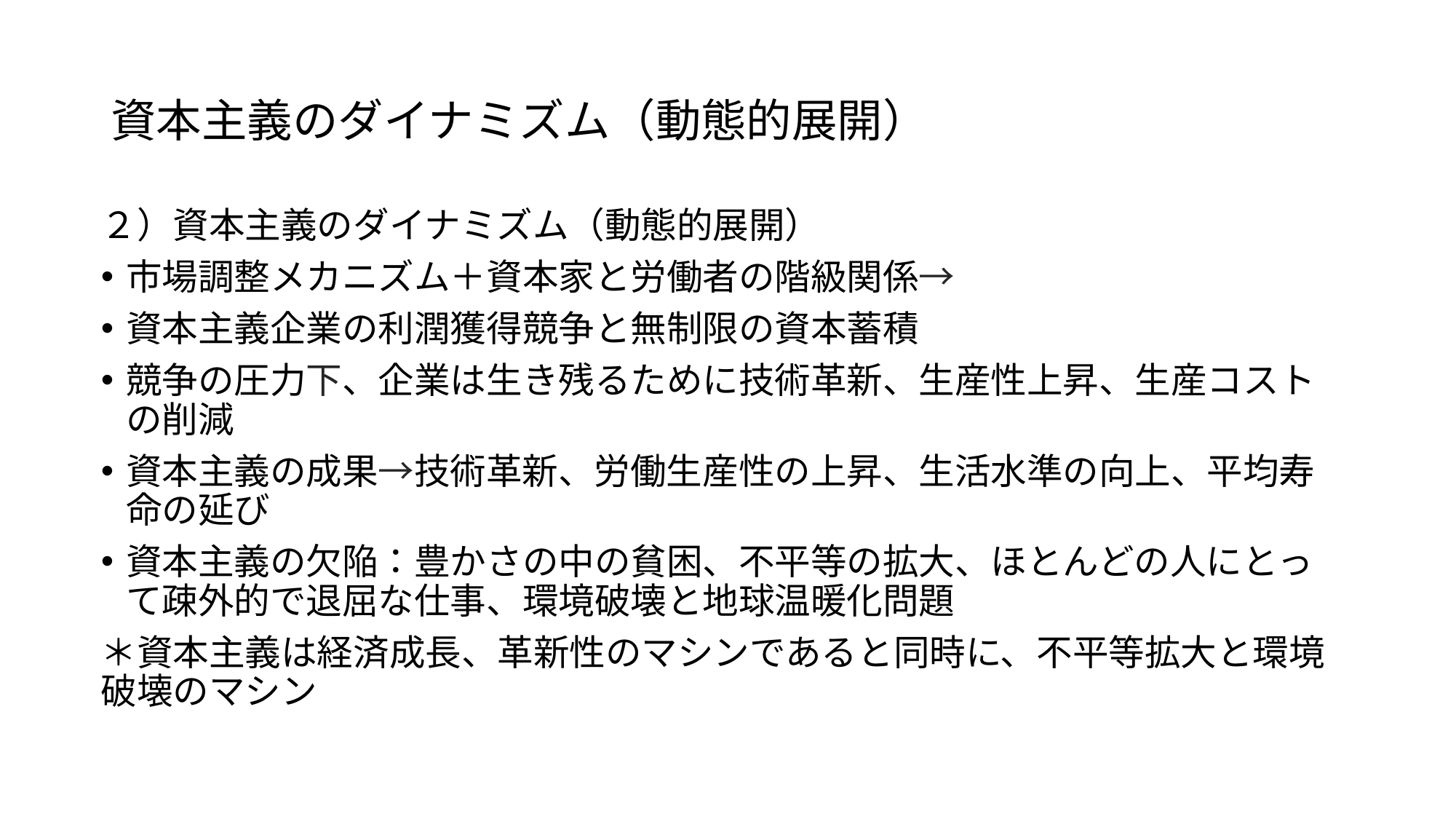

# 資本主義のダイナミズム（動態的展開）
２）資本主義のダイナミズム（動態的展開）
市場調整メカニズム＋資本家と労働者の階級関係→
資本主義企業の利潤獲得競争と無制限の資本蓄積
競争の圧力下、企業は生き残るために技術革新、生産性上昇、生産コストの削減
資本主義の成果→技術革新、労働生産性の上昇、生活水準の向上、平均寿命の延び
資本主義の欠陥：豊かさの中の貧困、不平等の拡大、ほとんどの人にとって疎外的で退屈な仕事、環境破壊と地球温暖化問題
＊資本主義は経済成長、革新性のマシンであると同時に、不平等拡大と環境破壊のマシン